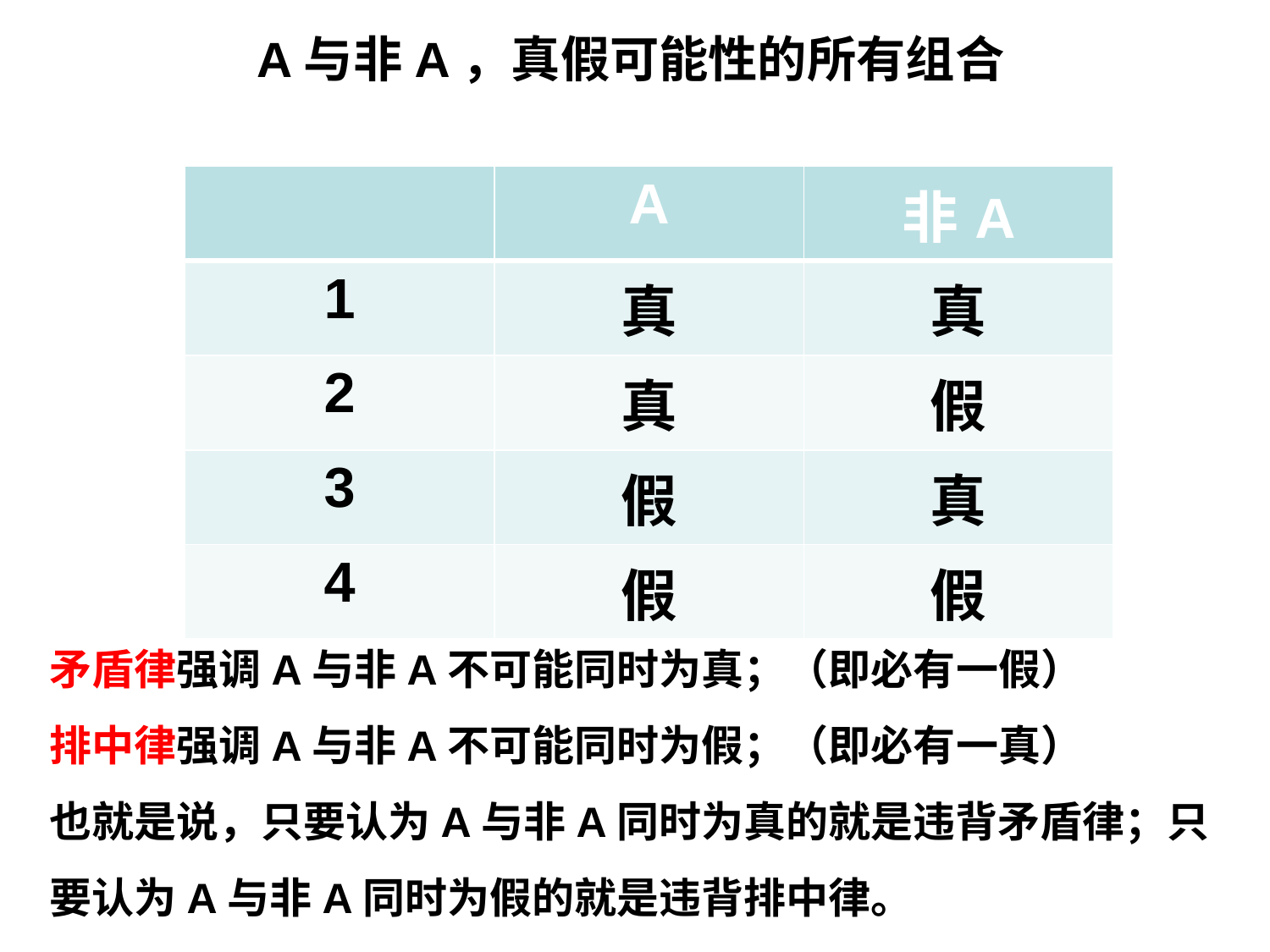

A与非A，真假可能性的所有组合

|  | A | 非A |
| --- | --- | --- |
| 1 | 真 | 真 |
| 2 | 真 | 假 |
| 3 | 假 | 真 |
| 4 | 假 | 假 |
矛盾律强调A与非A不可能同时为真；（即必有一假）
排中律强调A与非A不可能同时为假；（即必有一真）
也就是说，只要认为A与非A同时为真的就是违背矛盾律；只要认为A与非A同时为假的就是违背排中律。